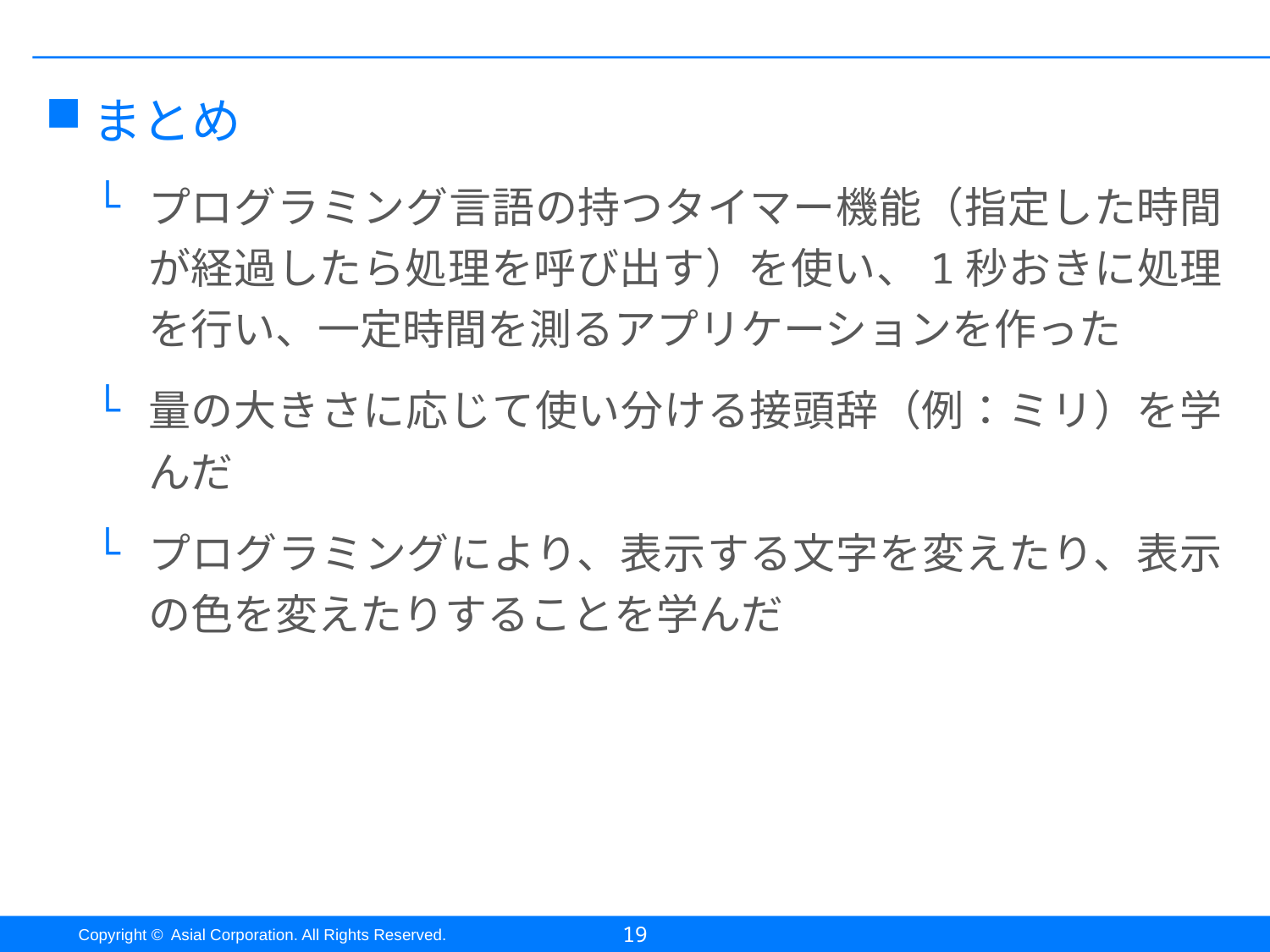

#

まとめ
プログラミング言語の持つタイマー機能（指定した時間が経過したら処理を呼び出す）を使い、1秒おきに処理を行い、一定時間を測るアプリケーションを作った
量の大きさに応じて使い分ける接頭辞（例：ミリ）を学んだ
プログラミングにより、表示する文字を変えたり、表示の色を変えたりすることを学んだ

19